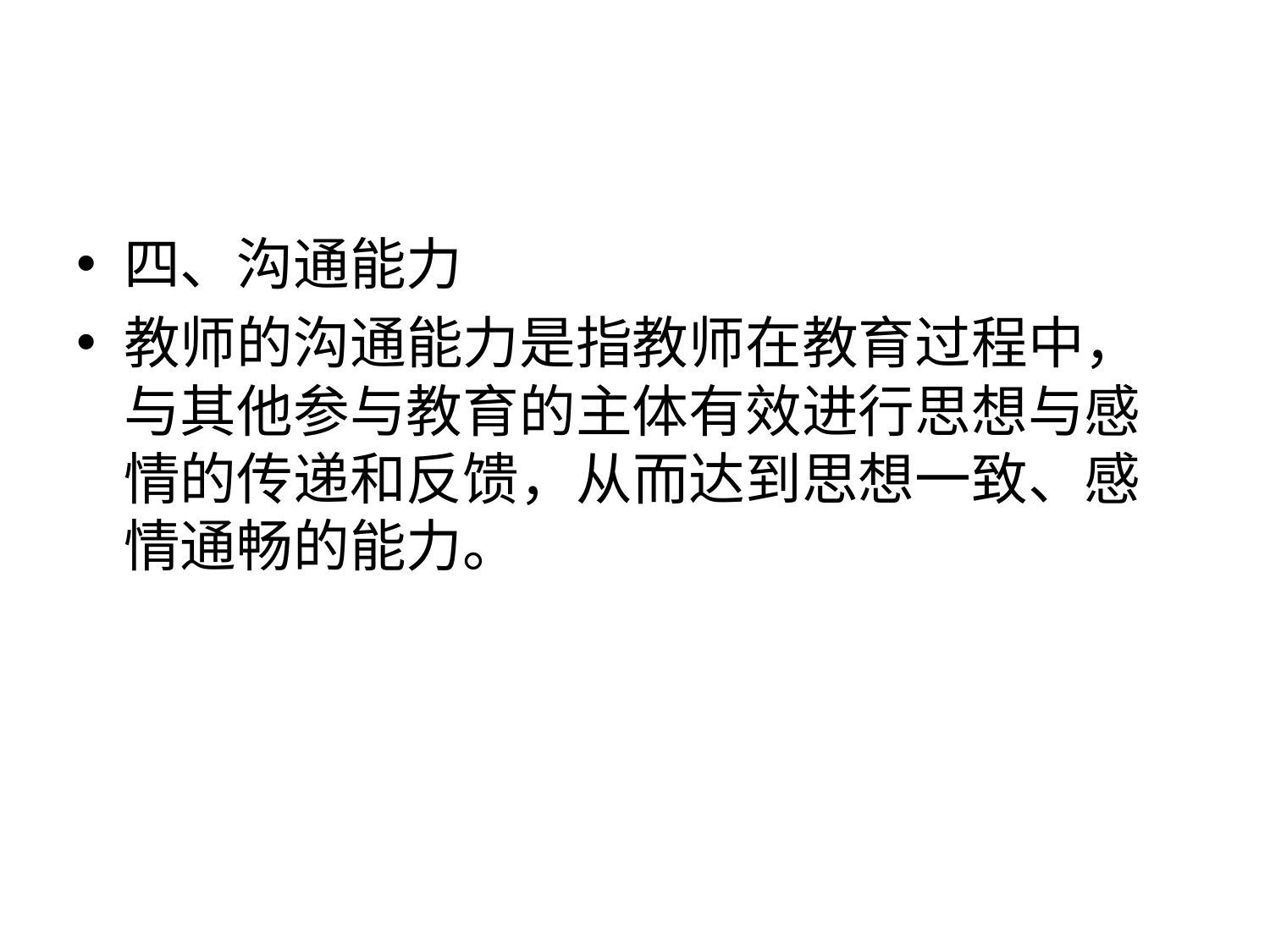

#
四、沟通能力
教师的沟通能力是指教师在教育过程中，与其他参与教育的主体有效进行思想与感情的传递和反馈，从而达到思想一致、感情通畅的能力。